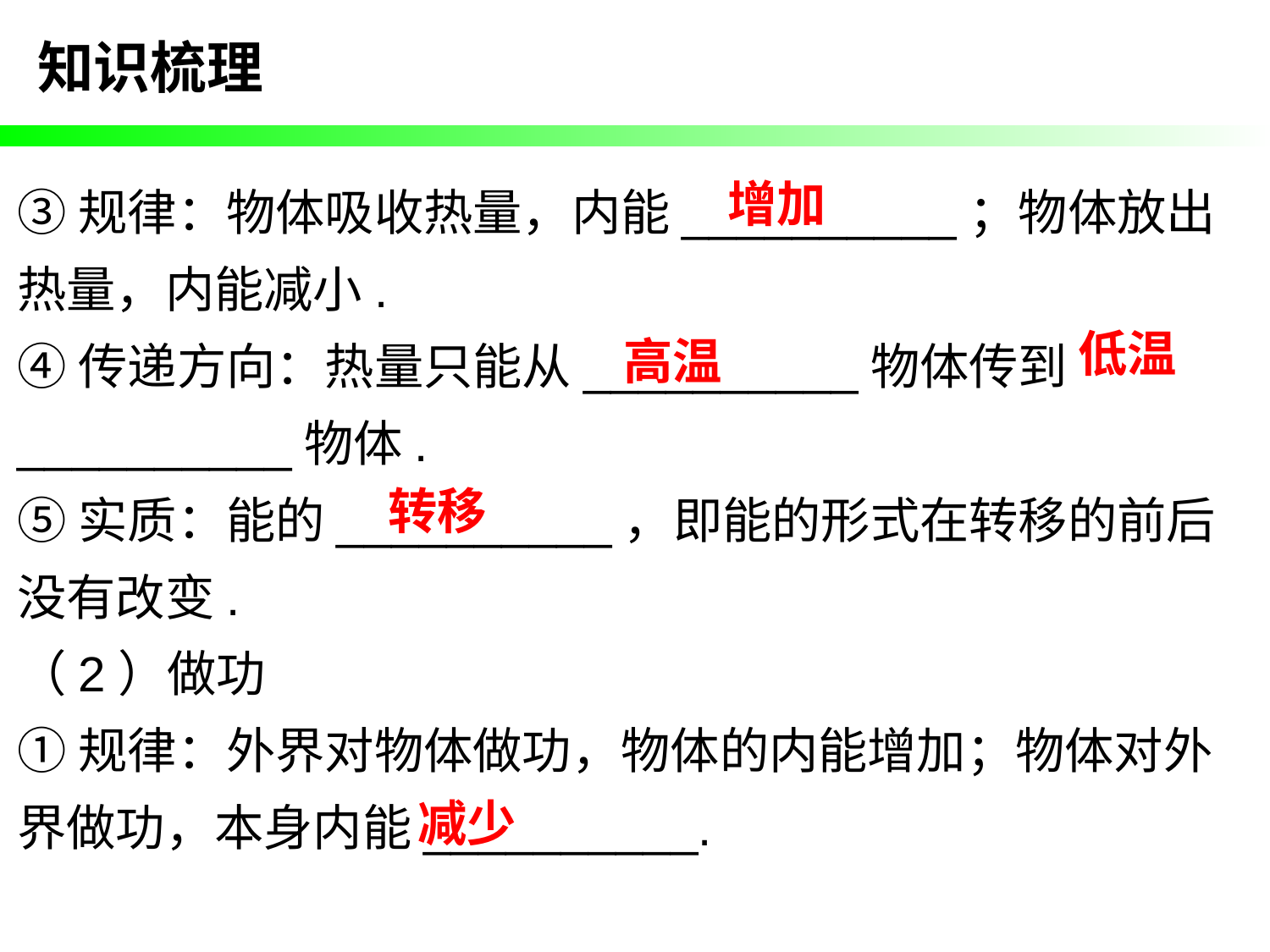

知识梳理

③规律：物体吸收热量，内能__________；物体放出热量，内能减小.
④传递方向：热量只能从__________物体传到__________物体.
⑤实质：能的__________，即能的形式在转移的前后没有改变.
（2）做功
①规律：外界对物体做功，物体的内能增加；物体对外界做功，本身内能__________.
增加
低温
高温
转移
减少